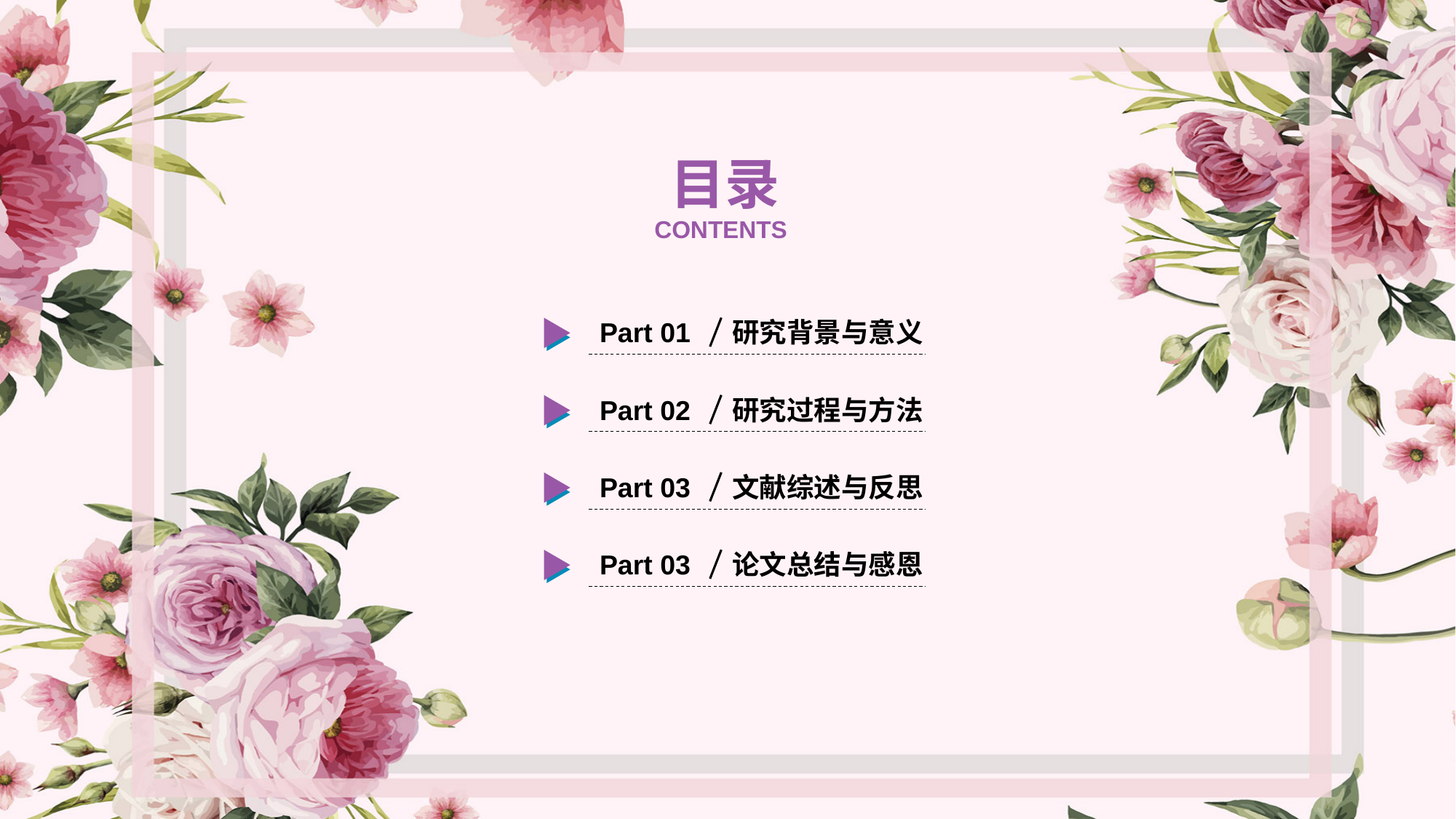

目录
CONTENTS
研究背景与意义
Part 01

研究过程与方法
Part 02

文献综述与反思
Part 03

论文总结与感恩
Part 03